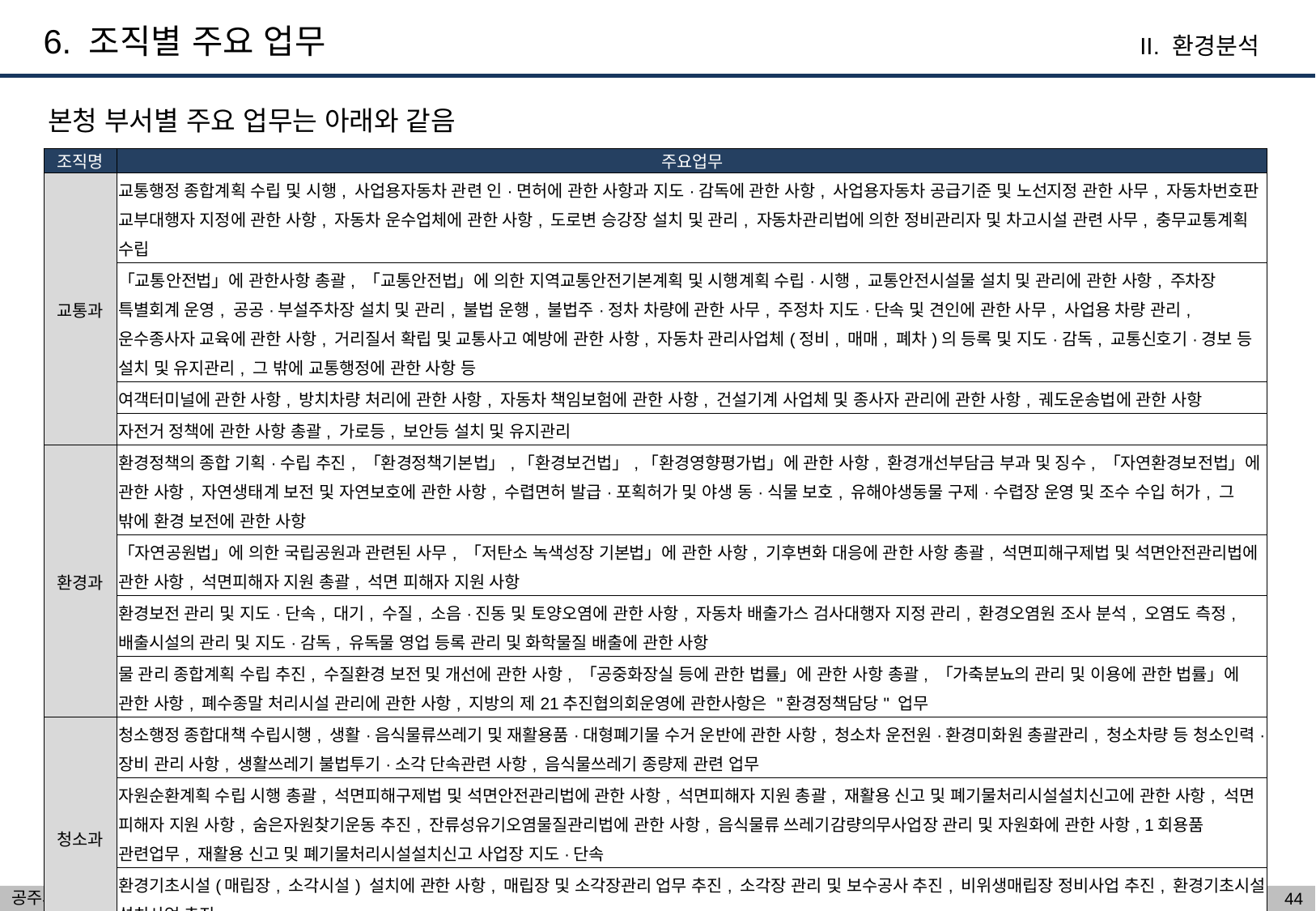

6. 조직별 주요 업무
II. 환경분석
본청 부서별 주요 업무는 아래와 같음
| 조직명 | 주요업무 |
| --- | --- |
| 교통과 | 교통행정 종합계획 수립 및 시행, 사업용자동차 관련 인·면허에 관한 사항과 지도·감독에 관한 사항, 사업용자동차 공급기준 및 노선지정 관한 사무, 자동차번호판 교부대행자 지정에 관한 사항, 자동차 운수업체에 관한 사항, 도로변 승강장 설치 및 관리, 자동차관리법에 의한 정비관리자 및 차고시설 관련 사무, 충무교통계획 수립 |
|  | 「교통안전법」에 관한사항 총괄, 「교통안전법」에 의한 지역교통안전기본계획 및 시행계획 수립·시행, 교통안전시설물 설치 및 관리에 관한 사항, 주차장 특별회계 운영, 공공·부설주차장 설치 및 관리, 불법 운행, 불법주·정차 차량에 관한 사무, 주정차 지도·단속 및 견인에 관한 사무, 사업용 차량 관리, 운수종사자 교육에 관한 사항, 거리질서 확립 및 교통사고 예방에 관한 사항, 자동차 관리사업체(정비, 매매, 폐차)의 등록 및 지도·감독, 교통신호기·경보 등 설치 및 유지관리, 그 밖에 교통행정에 관한 사항 등 |
|  | 여객터미널에 관한 사항, 방치차량 처리에 관한 사항, 자동차 책임보험에 관한 사항, 건설기계 사업체 및 종사자 관리에 관한 사항, 궤도운송법에 관한 사항 |
|  | 자전거 정책에 관한 사항 총괄, 가로등, 보안등 설치 및 유지관리 |
| 환경과 | 환경정책의 종합 기획·수립 추진, 「환경정책기본법」,「환경보건법」,「환경영향평가법」에 관한 사항, 환경개선부담금 부과 및 징수, 「자연환경보전법」에 관한 사항, 자연생태계 보전 및 자연보호에 관한 사항, 수렵면허 발급·포획허가 및 야생 동·식물 보호, 유해야생동물 구제·수렵장 운영 및 조수 수입 허가, 그 밖에 환경 보전에 관한 사항 |
|  | 「자연공원법」에 의한 국립공원과 관련된 사무, 「저탄소 녹색성장 기본법」에 관한 사항, 기후변화 대응에 관한 사항 총괄, 석면피해구제법 및 석면안전관리법에 관한 사항, 석면피해자 지원 총괄, 석면 피해자 지원 사항 |
|  | 환경보전 관리 및 지도·단속, 대기, 수질, 소음·진동 및 토양오염에 관한 사항, 자동차 배출가스 검사대행자 지정 관리, 환경오염원 조사 분석, 오염도 측정, 배출시설의 관리 및 지도·감독, 유독물 영업 등록 관리 및 화학물질 배출에 관한 사항 |
|  | 물 관리 종합계획 수립 추진, 수질환경 보전 및 개선에 관한 사항, 「공중화장실 등에 관한 법률」에 관한 사항 총괄, 「가축분뇨의 관리 및 이용에 관한 법률」에 관한 사항, 폐수종말 처리시설 관리에 관한 사항, 지방의 제21추진협의회운영에 관한사항은 "환경정책담당" 업무 |
| 청소과 | 청소행정 종합대책 수립시행, 생활·음식물류쓰레기 및 재활용품·대형폐기물 수거 운반에 관한 사항, 청소차 운전원·환경미화원 총괄관리, 청소차량 등 청소인력·장비 관리 사항, 생활쓰레기 불법투기·소각 단속관련 사항, 음식물쓰레기 종량제 관련 업무 |
|  | 자원순환계획 수립 시행 총괄, 석면피해구제법 및 석면안전관리법에 관한 사항, 석면피해자 지원 총괄, 재활용 신고 및 폐기물처리시설설치신고에 관한 사항, 석면 피해자 지원 사항, 숨은자원찾기운동 추진, 잔류성유기오염물질관리법에 관한 사항, 음식물류 쓰레기감량의무사업장 관리 및 자원화에 관한 사항, 1회용품 관련업무, 재활용 신고 및 폐기물처리시설설치신고 사업장 지도·단속 |
|  | 환경기초시설(매립장, 소각시설) 설치에 관한 사항, 매립장 및 소각장관리 업무 추진, 소각장 관리 및 보수공사 추진, 비위생매립장 정비사업 추진, 환경기초시설 설치사업 추진 |
|  | 페기물처분업(재활용업 제외) 업무, 건설폐기물 처리업·처리계획 업무, 사업장·지정 폐기물 배출자관련업무 |